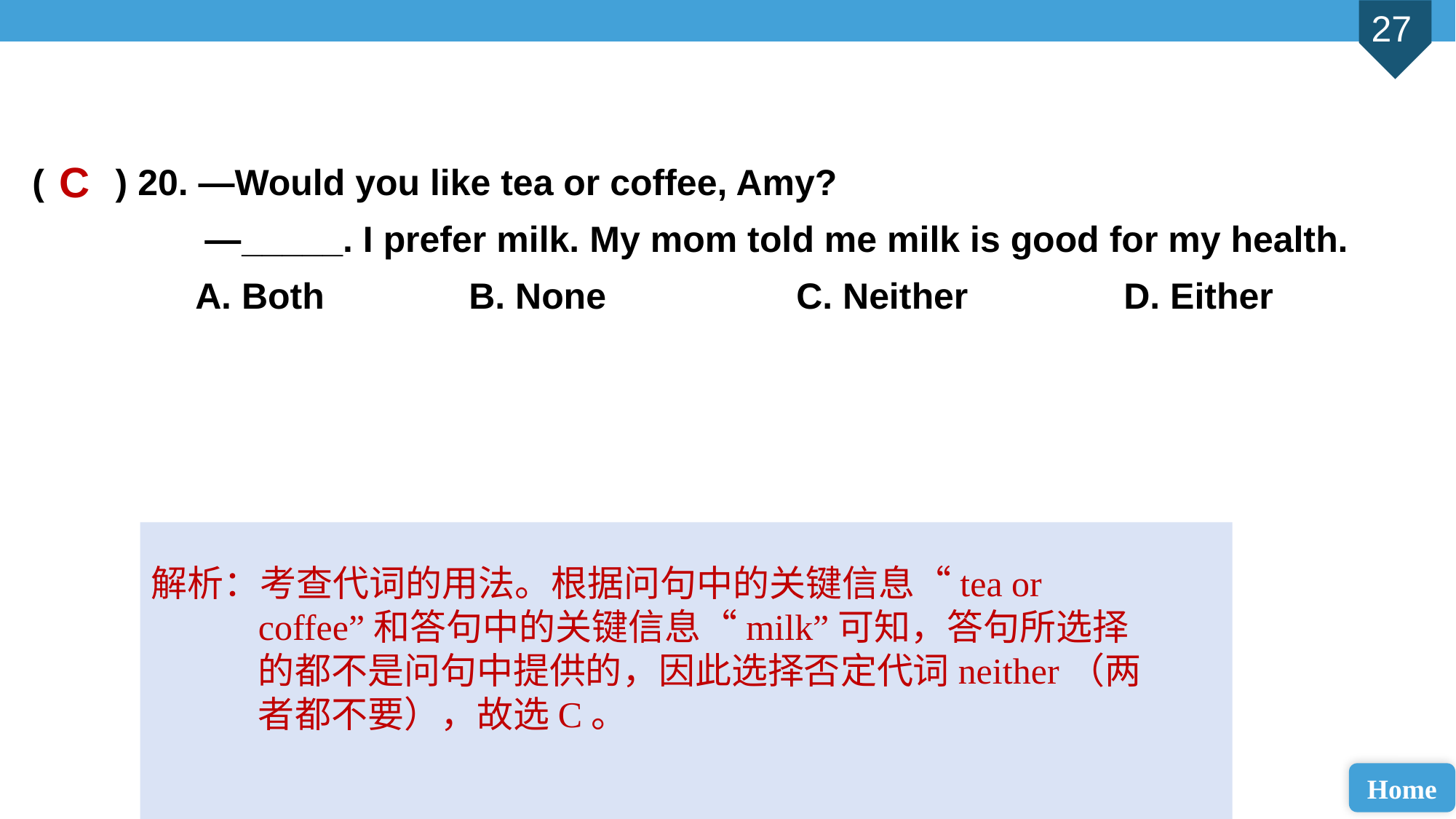

(       ) 20. —Would you like tea or coffee, Amy?
                 —_____. I prefer milk. My mom told me milk is good for my health.
                A. Both 		B. None 		C. Neither 		D. Either
C

解析：考查代词的用法。根据问句中的关键信息“tea or coffee”和答句中的关键信息“milk”可知，答句所选择的都不是问句中提供的，因此选择否定代词neither（两者都不要），故选C。